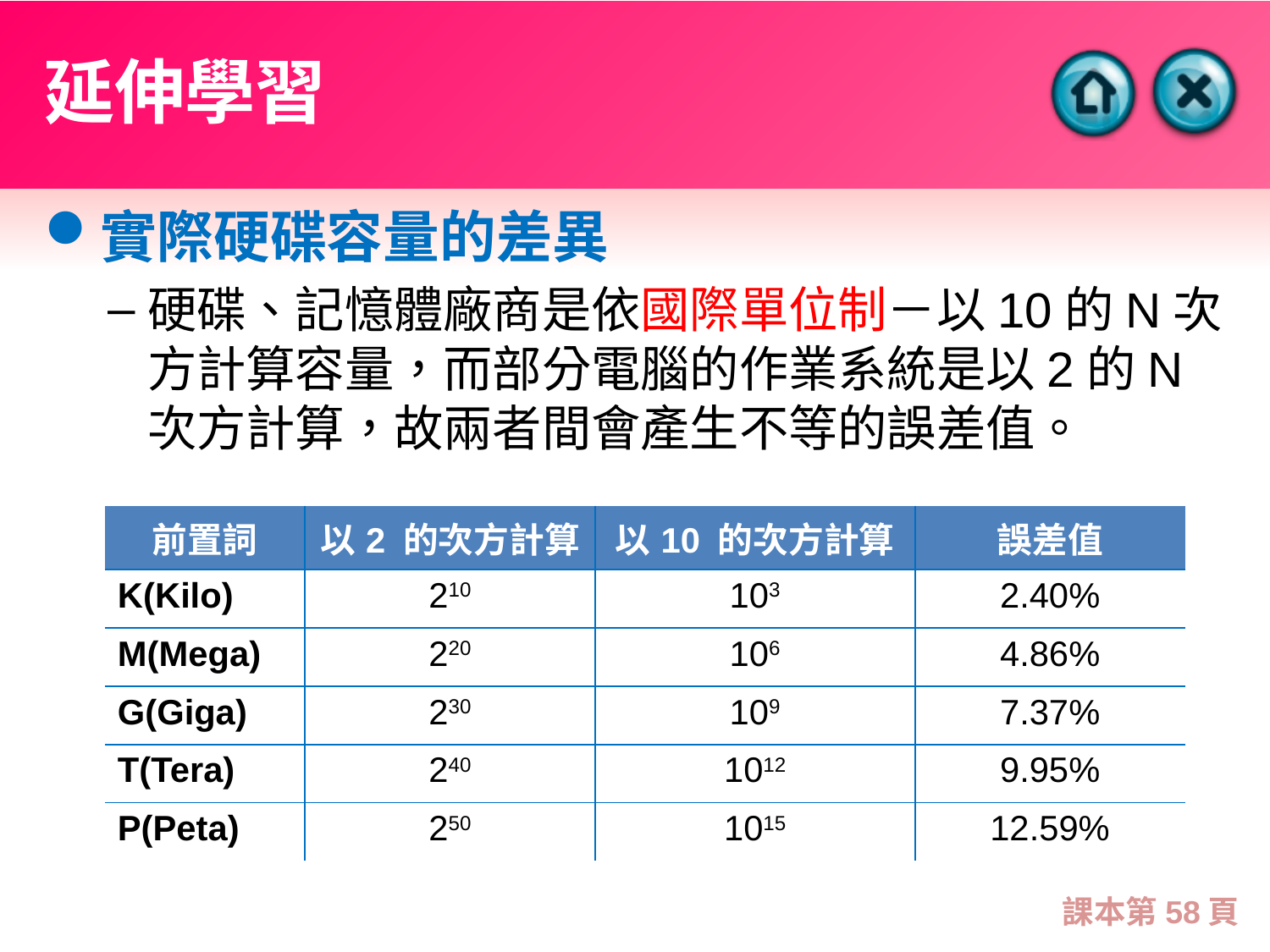

# 延伸學習
實際硬碟容量的差異
硬碟、記憶體廠商是依國際單位制－以10的N次方計算容量，而部分電腦的作業系統是以2的N次方計算，故兩者間會產生不等的誤差值。
| 前置詞 | 以2 的次方計算 | 以10 的次方計算 | 誤差值 |
| --- | --- | --- | --- |
| K(Kilo) | 210 | 103 | 2.40% |
| M(Mega) | 220 | 106 | 4.86% |
| G(Giga) | 230 | 109 | 7.37% |
| T(Tera) | 240 | 1012 | 9.95% |
| P(Peta) | 250 | 1015 | 12.59% |
課本第58頁